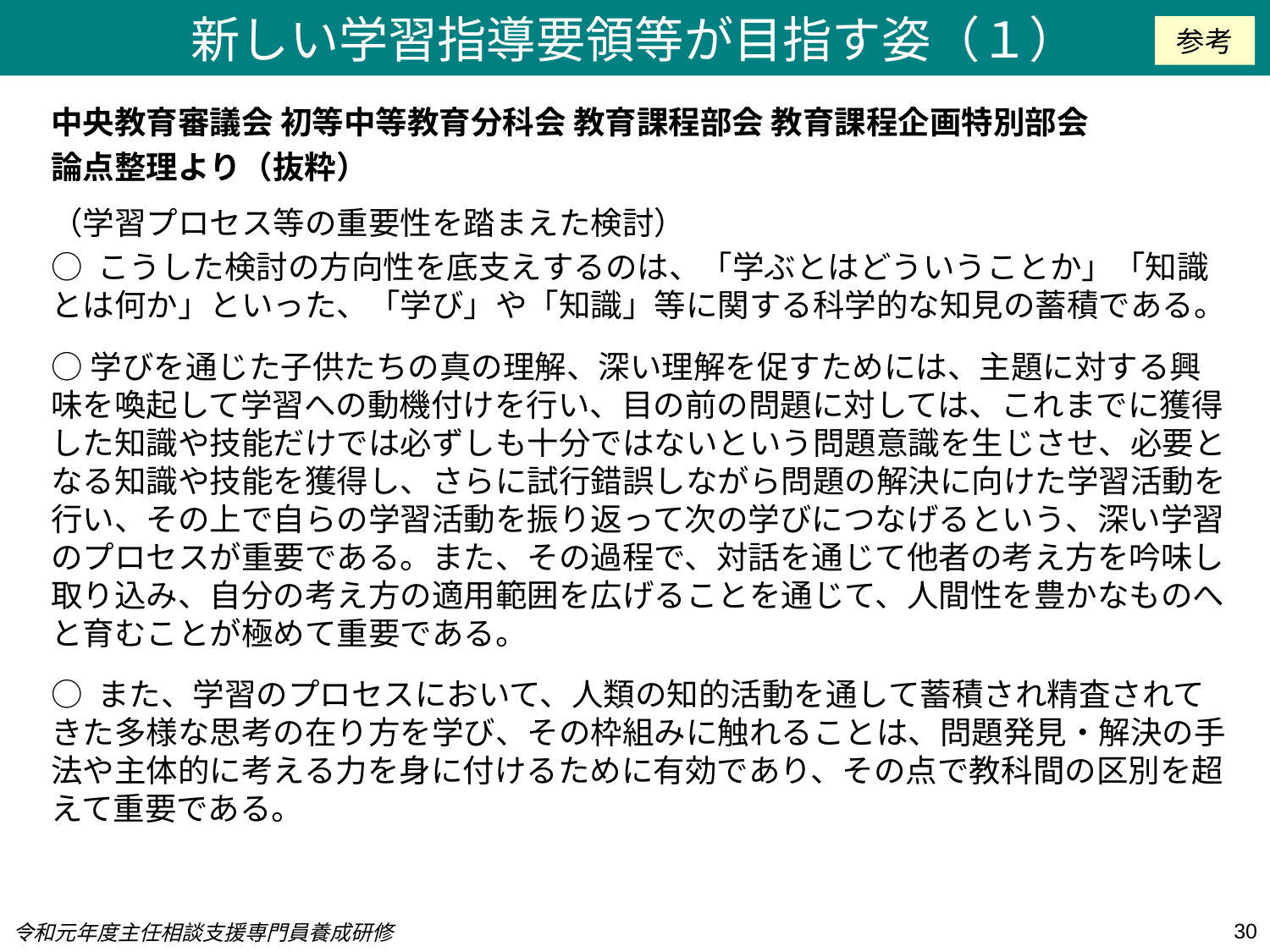

新しい学習指導要領等が目指す姿（１）
参考
中央教育審議会 初等中等教育分科会 教育課程部会 教育課程企画特別部会
論点整理より（抜粋）

（学習プロセス等の重要性を踏まえた検討）
○ こうした検討の方向性を底支えするのは、「学ぶとはどういうことか」「知識とは何か」といった、「学び」や「知識」等に関する科学的な知見の蓄積である。

○学びを通じた子供たちの真の理解、深い理解を促すためには、主題に対する興味を喚起して学習への動機付けを行い、目の前の問題に対しては、これまでに獲得した知識や技能だけでは必ずしも十分ではないという問題意識を生じさせ、必要となる知識や技能を獲得し、さらに試行錯誤しながら問題の解決に向けた学習活動を行い、その上で自らの学習活動を振り返って次の学びにつなげるという、深い学習のプロセスが重要である。また、その過程で、対話を通じて他者の考え方を吟味し取り込み、自分の考え方の適用範囲を広げることを通じて、人間性を豊かなものへと育むことが極めて重要である。

○ また、学習のプロセスにおいて、人類の知的活動を通して蓄積され精査されてきた多様な思考の在り方を学び、その枠組みに触れることは、問題発見・解決の手法や主体的に考える力を身に付けるために有効であり、その点で教科間の区別を超えて重要である。
30
令和元年度主任相談支援専門員養成研修